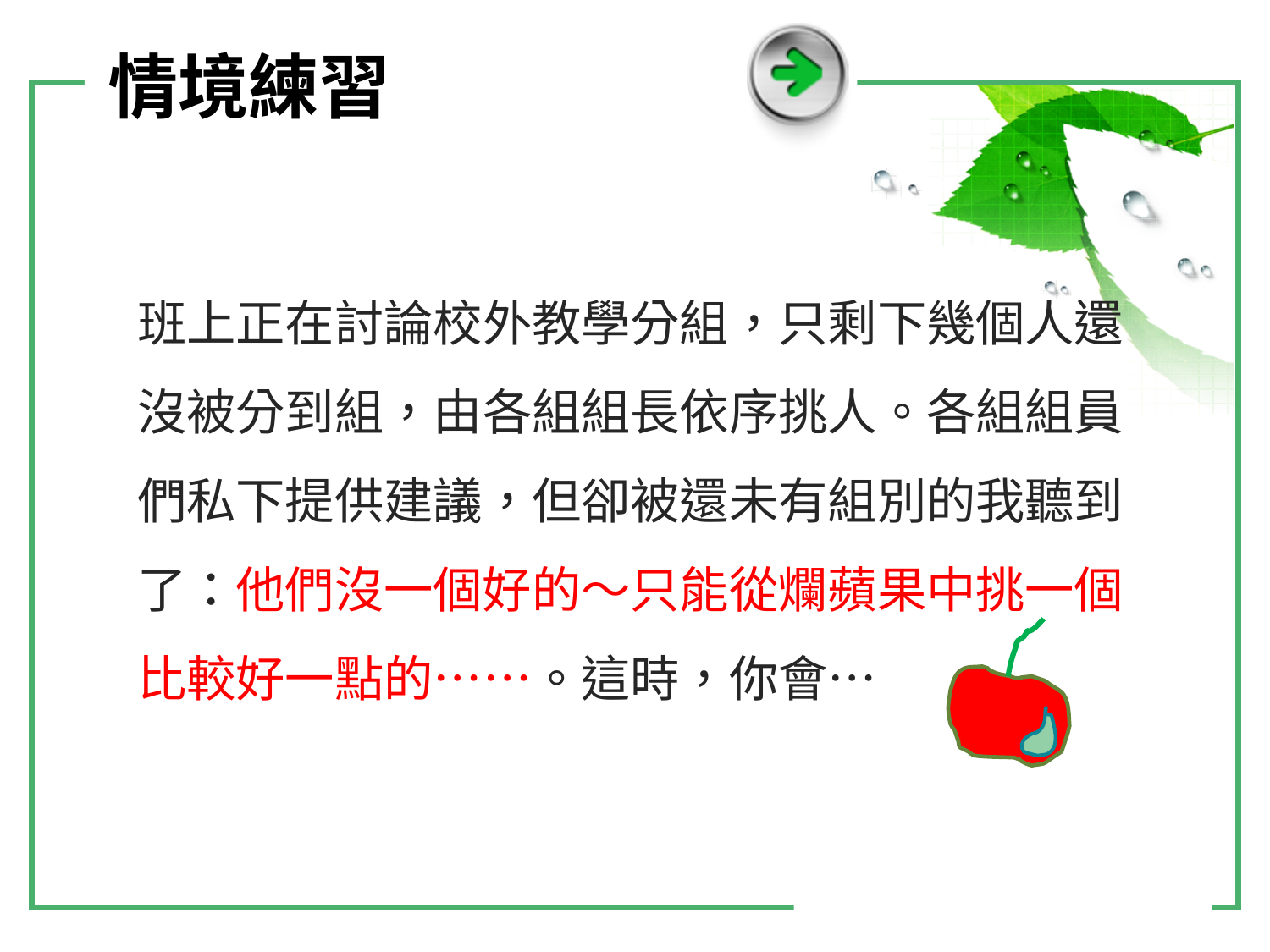

# 情境練習
班上正在討論校外教學分組，只剩下幾個人還沒被分到組，由各組組長依序挑人。各組組員們私下提供建議，但卻被還未有組別的我聽到了：他們沒一個好的～只能從爛蘋果中挑一個比較好一點的……。這時，你會…